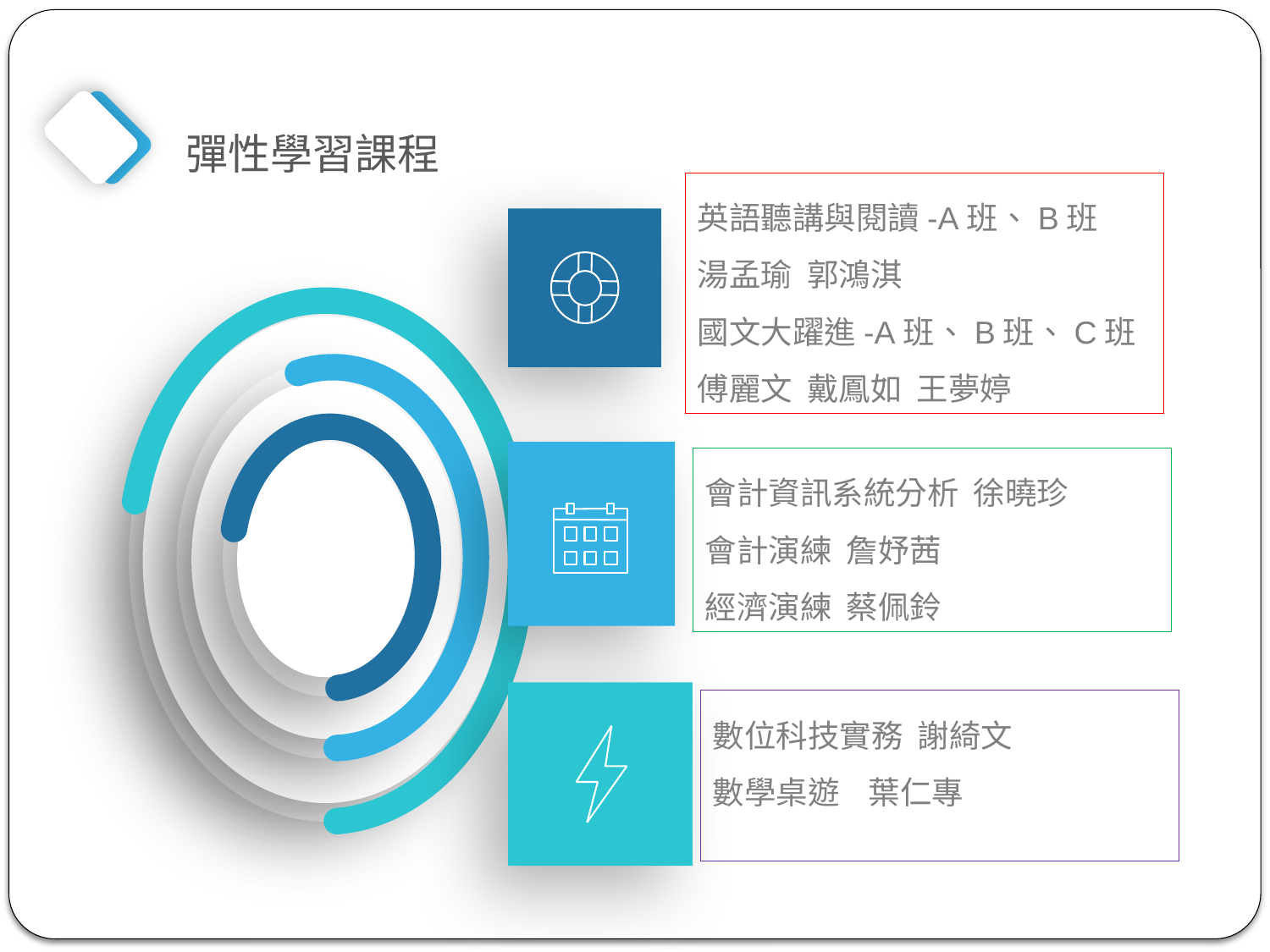

彈性學習課程

英語聽講與閱讀-A班、B班
湯孟瑜  郭鴻淇
國文大躍進-A班、B班、C班
傅麗文  戴鳳如  王夢婷

會計資訊系統分析  徐曉珍
會計演練  詹妤茜
經濟演練  蔡佩鈴

數位科技實務  謝綺文
數學桌遊    葉仁專